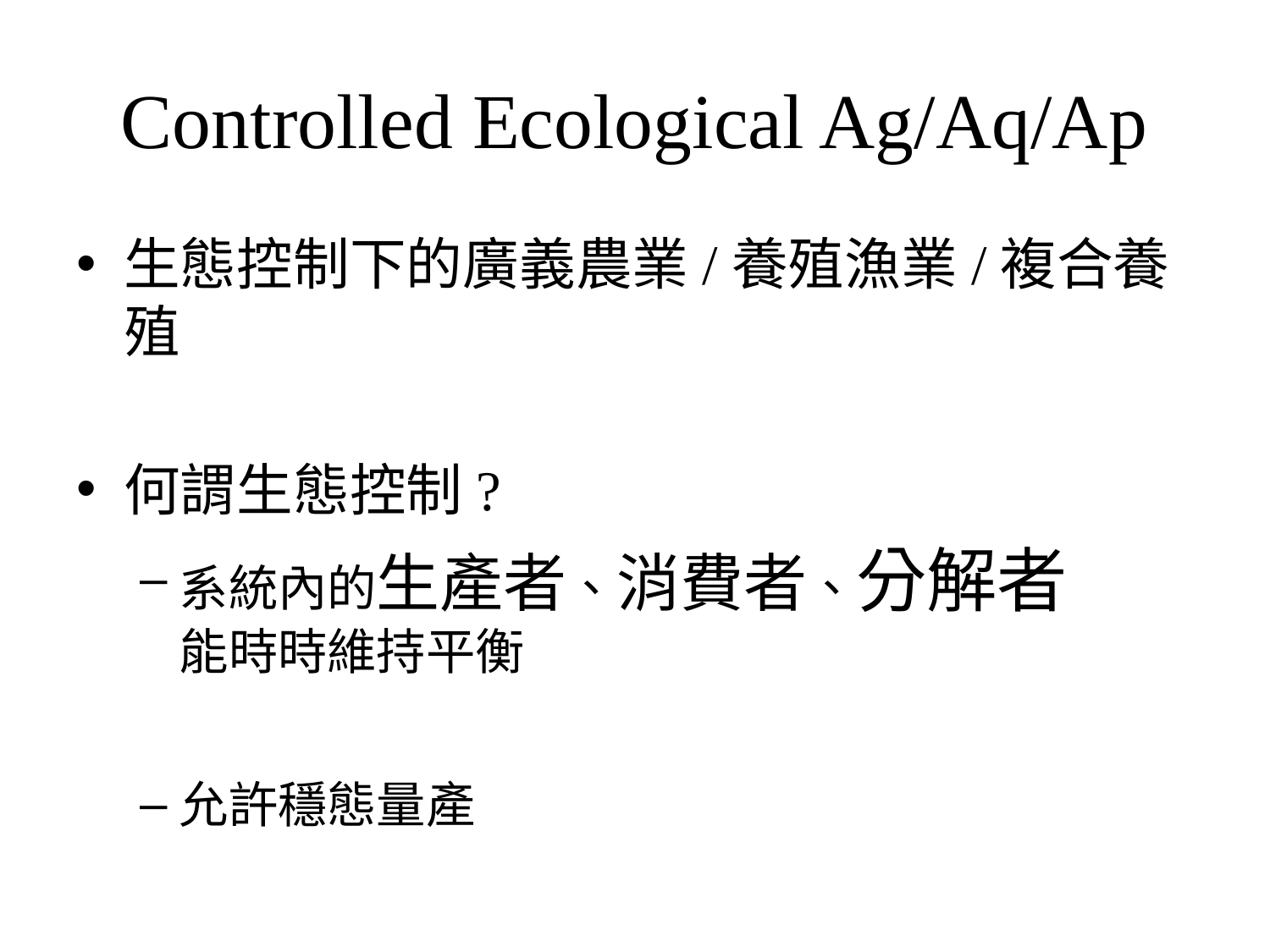

# Controlled Ecological Ag/Aq/Ap
生態控制下的廣義農業/養殖漁業/複合養殖

何謂生態控制?
系統內的生產者、消費者、分解者
能時時維持平衡

允許穩態量產